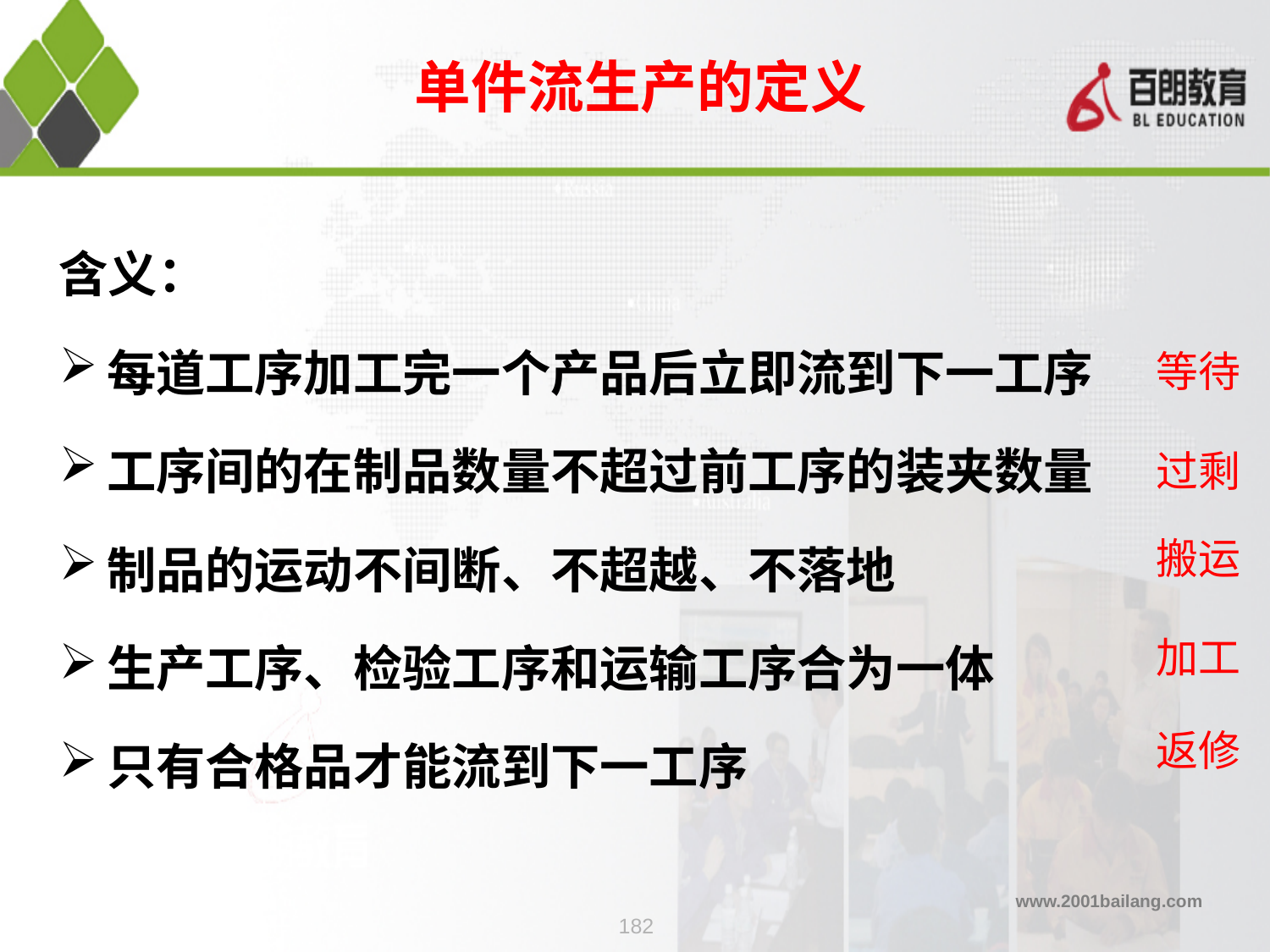

# 单件流生产的定义
含义：
每道工序加工完一个产品后立即流到下一工序
工序间的在制品数量不超过前工序的装夹数量
制品的运动不间断、不超越、不落地
生产工序、检验工序和运输工序合为一体
只有合格品才能流到下一工序
等待
过剩
搬运
加工
返修
182